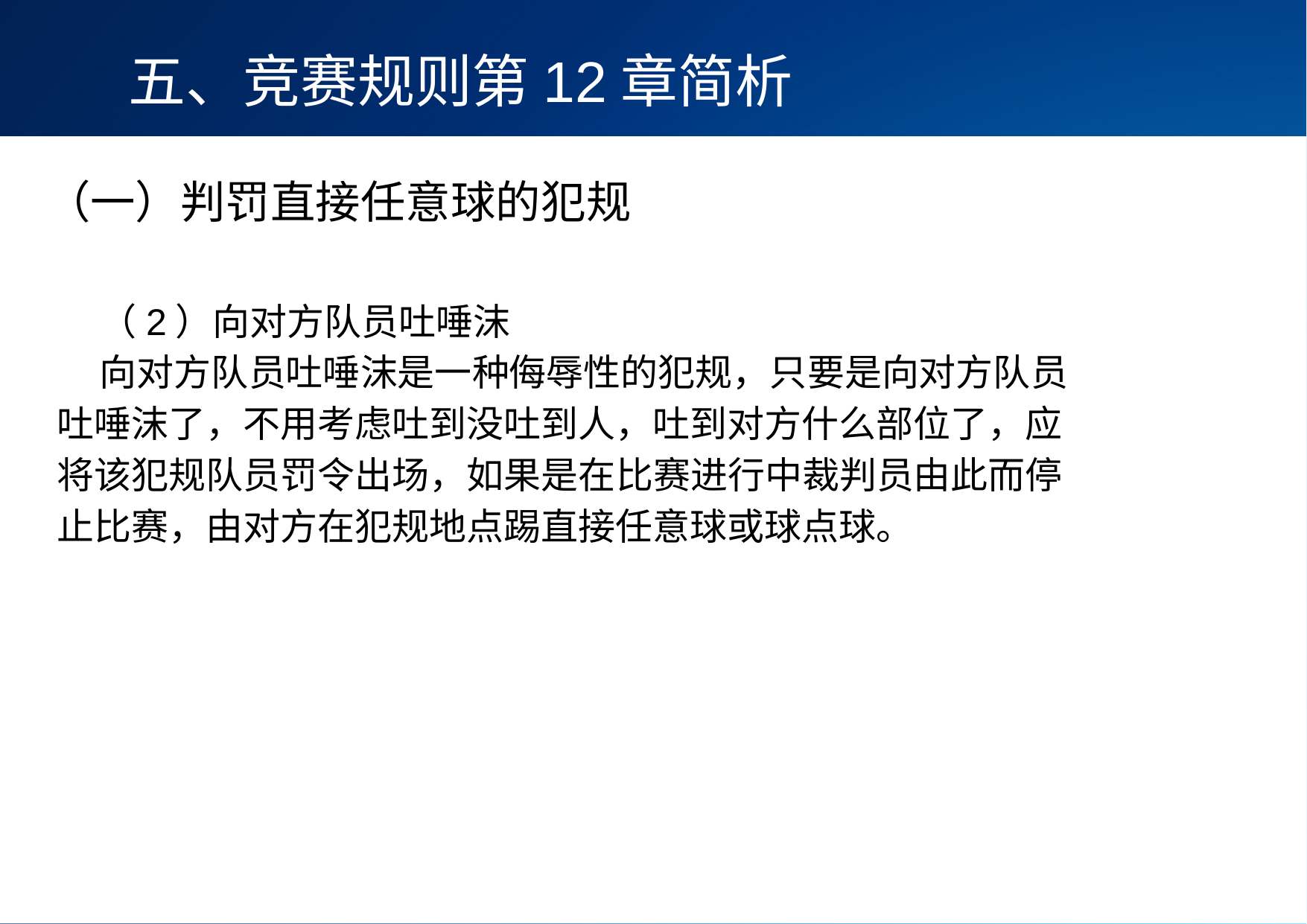

五、竞赛规则第12章简析

（一）判罚直接任意球的犯规
    （2）向对方队员吐唾沫
    向对方队员吐唾沫是一种侮辱性的犯规，只要是向对方队员吐唾沫了，不用考虑吐到没吐到人，吐到对方什么部位了，应将该犯规队员罚令出场，如果是在比赛进行中裁判员由此而停止比赛，由对方在犯规地点踢直接任意球或球点球。